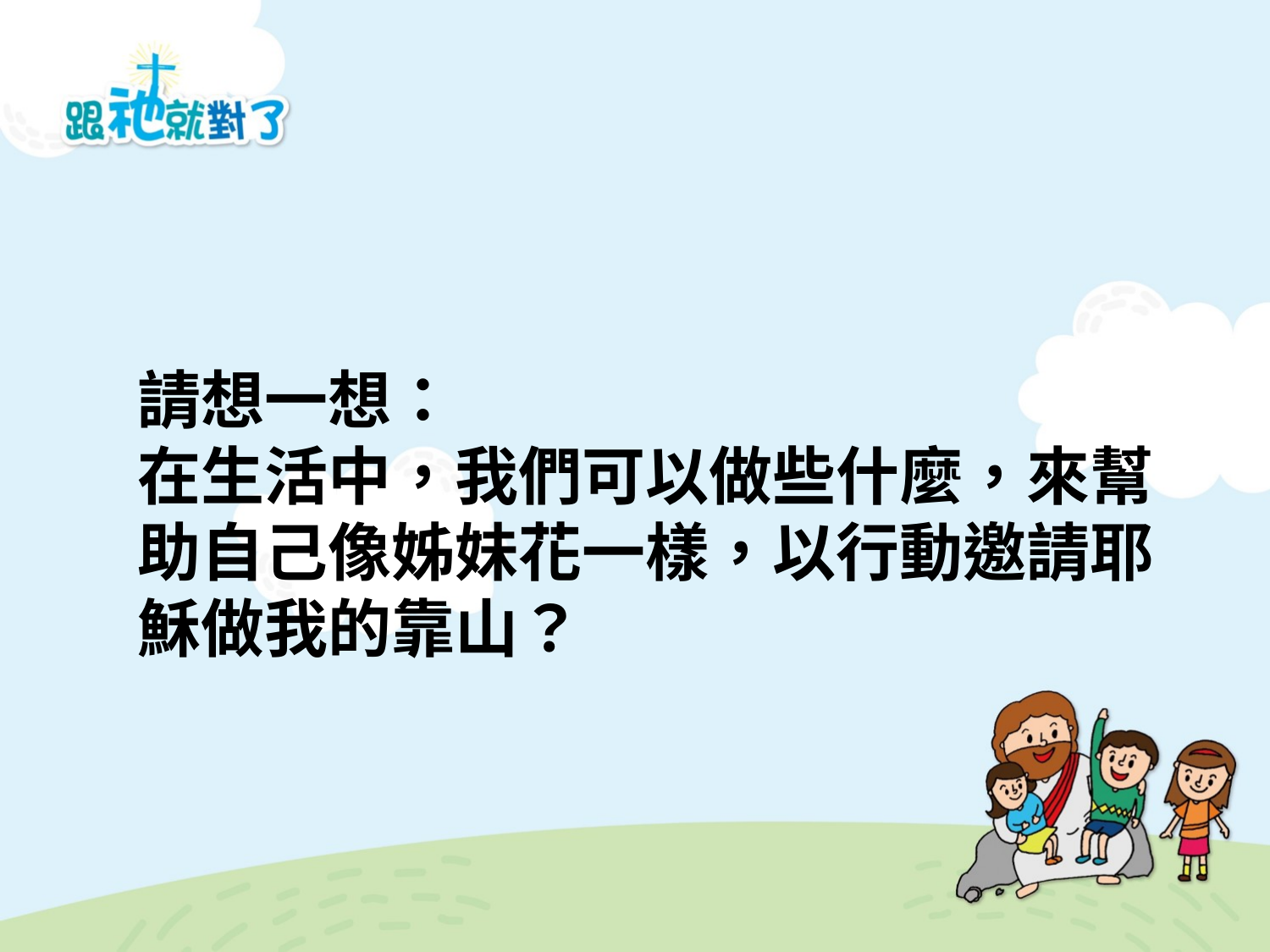

請想一想：
在生活中，我們可以做些什麼，來幫助自己像姊妹花一樣，以行動邀請耶穌做我的靠山？